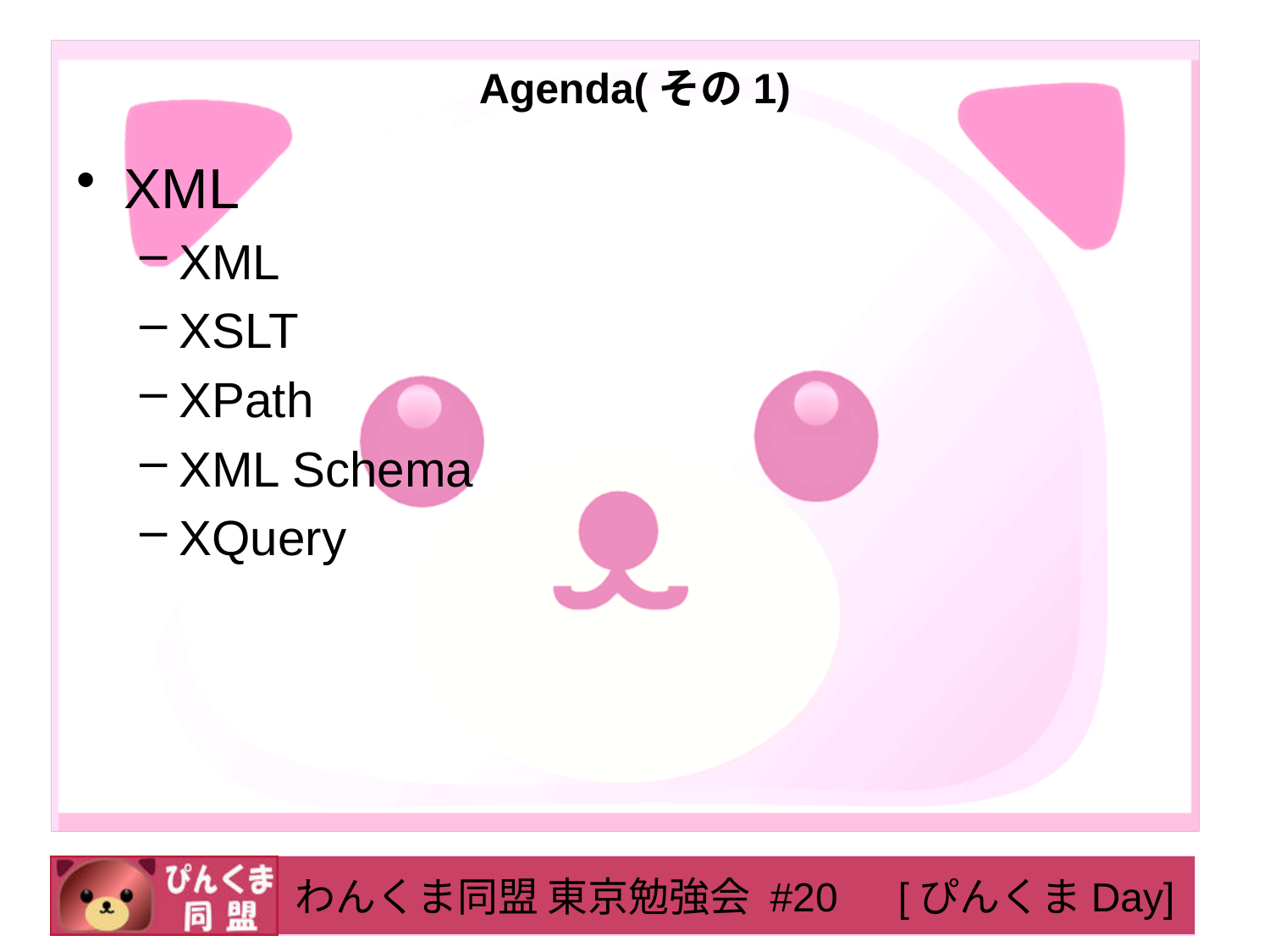

# Agenda(その1)
XML
XML
XSLT
XPath
XML Schema
XQuery